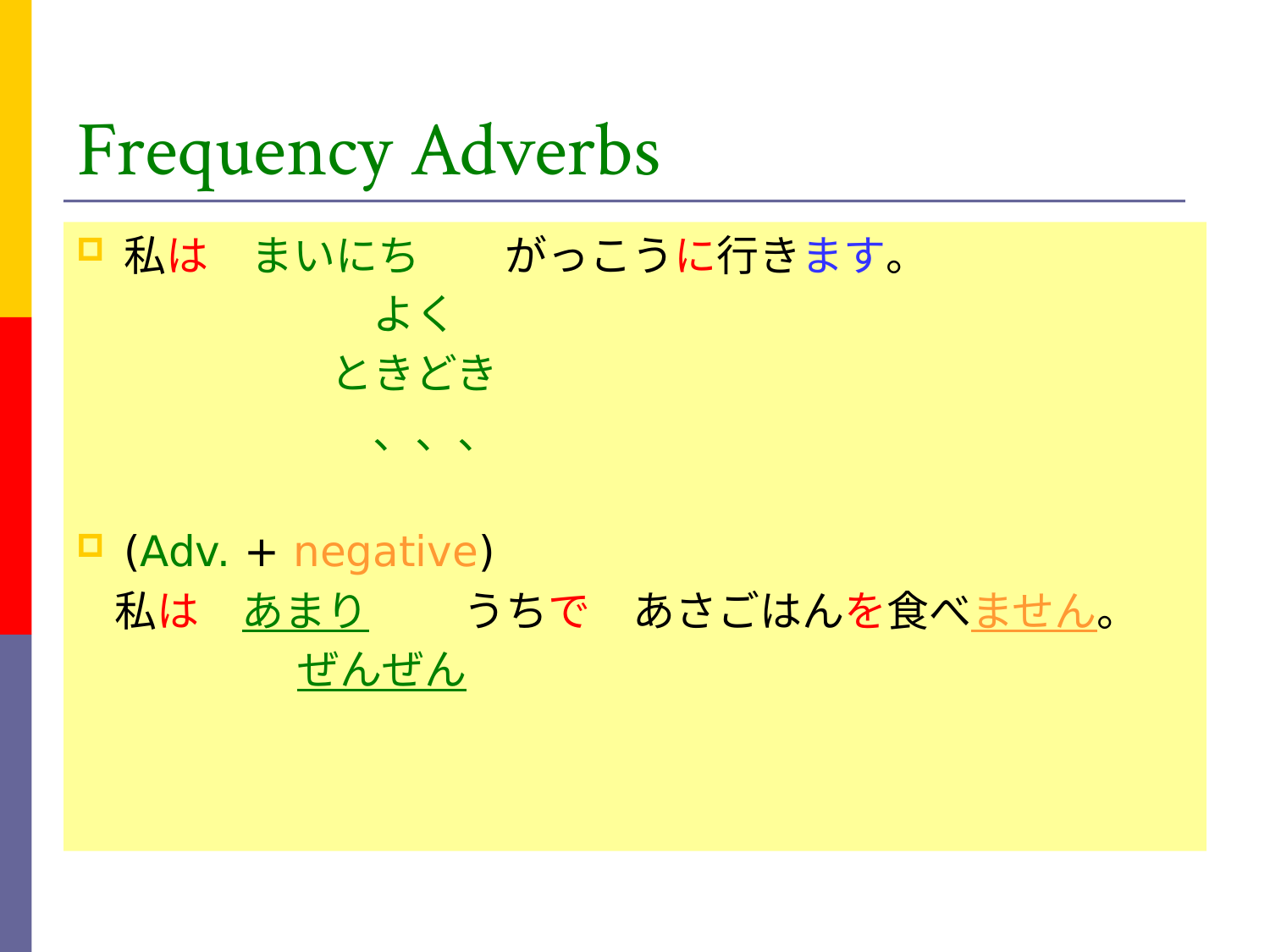

# Frequency Adverbs
私は　まいにち　　がっこうに行きます。
　　　　　　　よく
　　　　　　ときどき
　　　　　　　、、、

(Adv. + negative)
   私は　あまり　　 うちで　あさごはんを食べません。
　　　　　 ぜんぜん